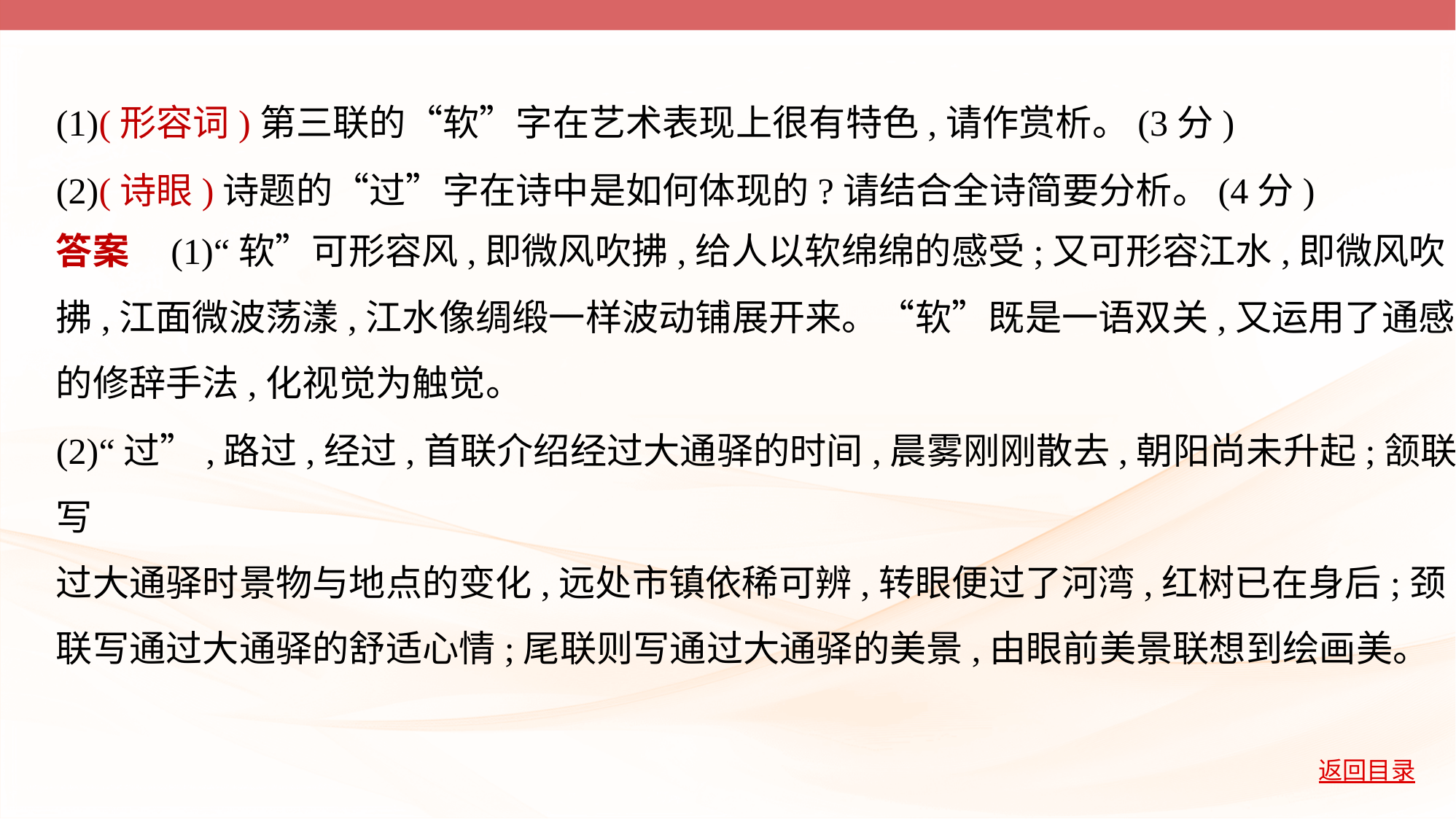

(1)(形容词)第三联的“软”字在艺术表现上很有特色,请作赏析。(3分)
(2)(诗眼)诗题的“过”字在诗中是如何体现的?请结合全诗简要分析。(4分)

答案    (1)“软”可形容风,即微风吹拂,给人以软绵绵的感受;又可形容江水,即微风吹
拂,江面微波荡漾,江水像绸缎一样波动铺展开来。“软”既是一语双关,又运用了通感
的修辞手法,化视觉为触觉。
(2)“过”,路过,经过,首联介绍经过大通驿的时间,晨雾刚刚散去,朝阳尚未升起;颔联写
过大通驿时景物与地点的变化,远处市镇依稀可辨,转眼便过了河湾,红树已在身后;颈
联写通过大通驿的舒适心情;尾联则写通过大通驿的美景,由眼前美景联想到绘画美。